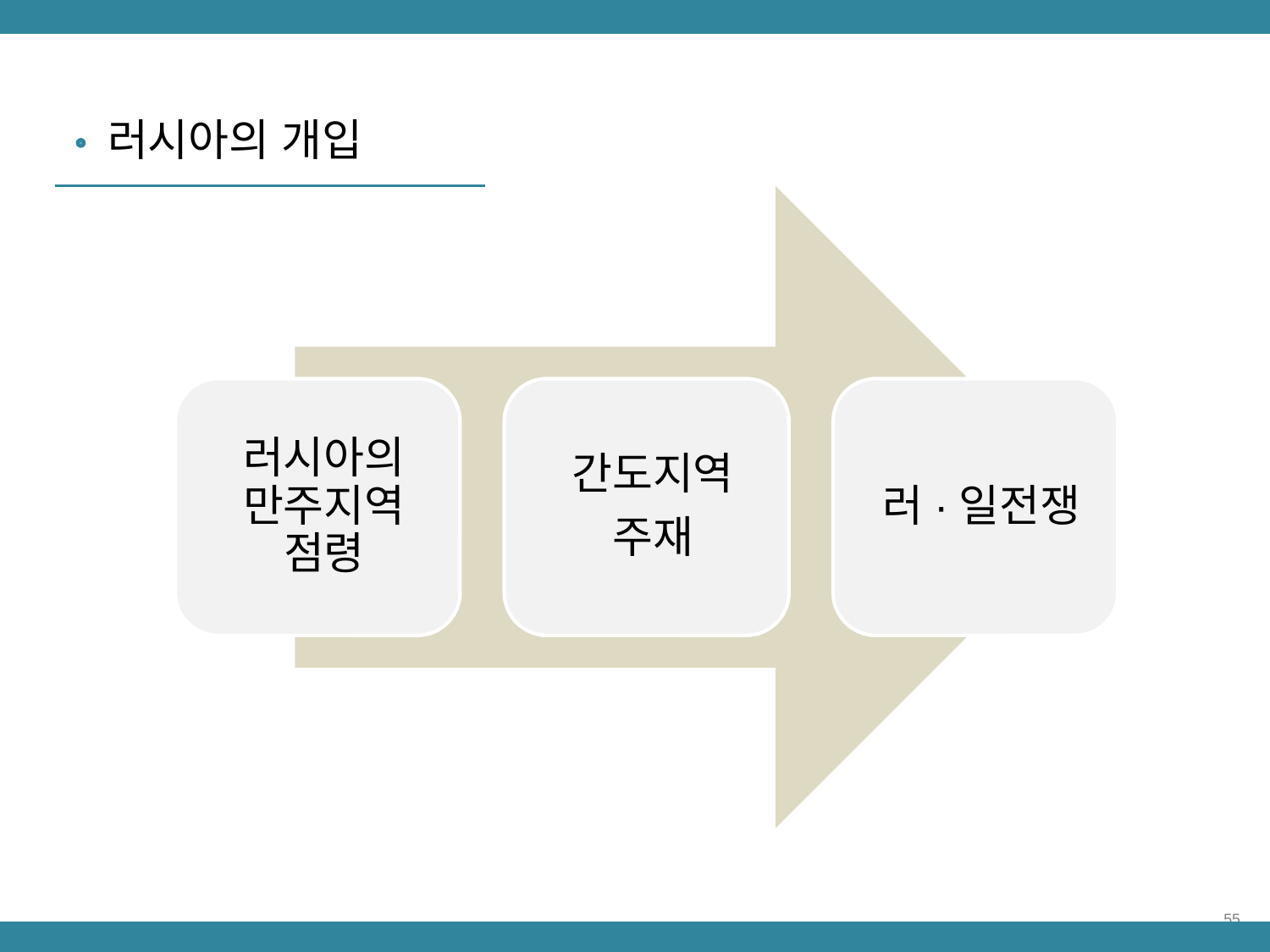

러시아의 개입

러시아의 만주지역 점령
간도지역
주재
러·일전쟁